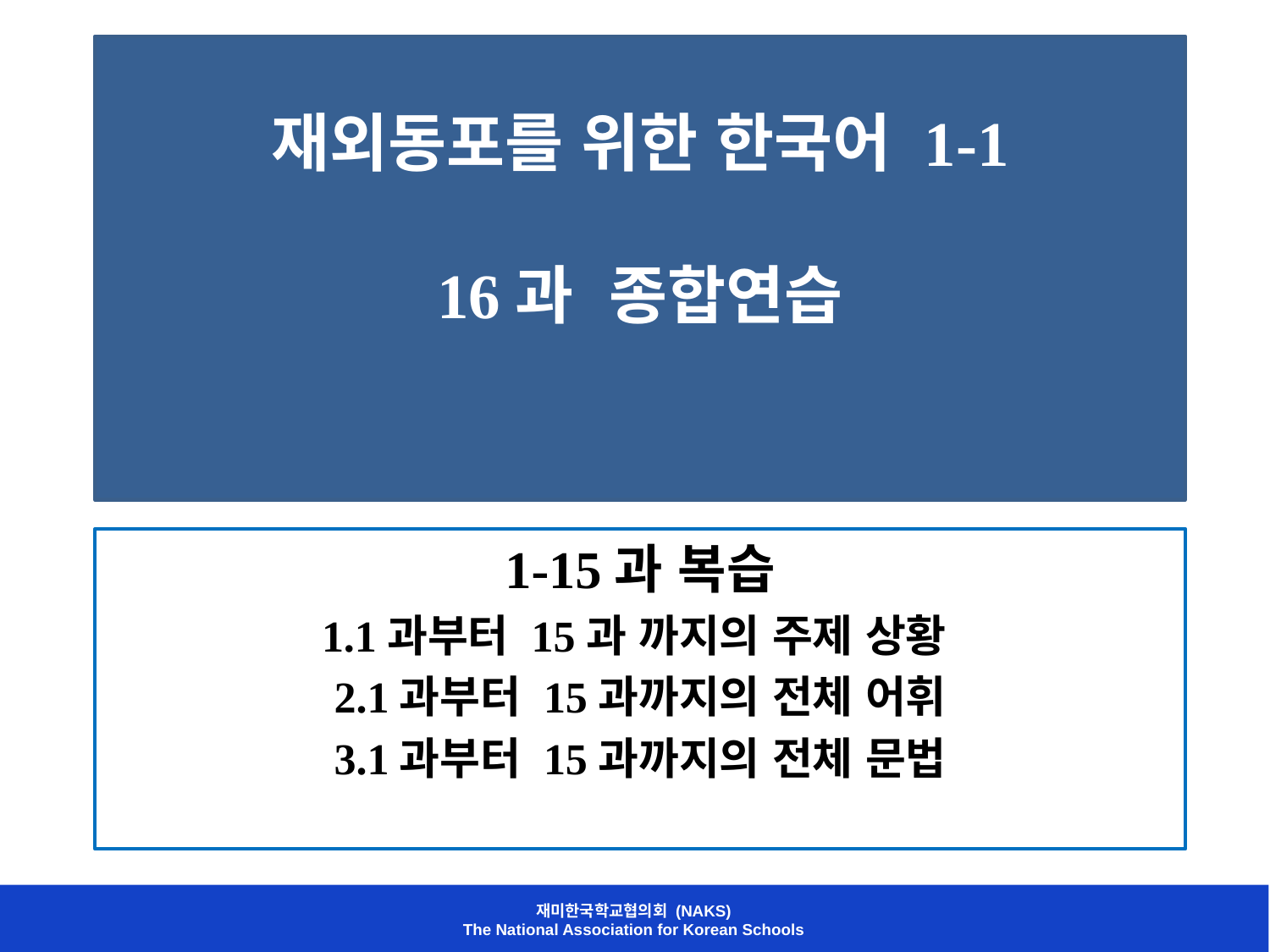

# 재외동포를 위한 한국어 1-1 16과  종합연습
1-15과 복습
1.1과부터 15과 까지의 주제 상황
2.1과부터 15과까지의 전체 어휘
3.1과부터 15과까지의 전체 문법

재미한국학교협의회 (NAKS)
The National Association for Korean Schools